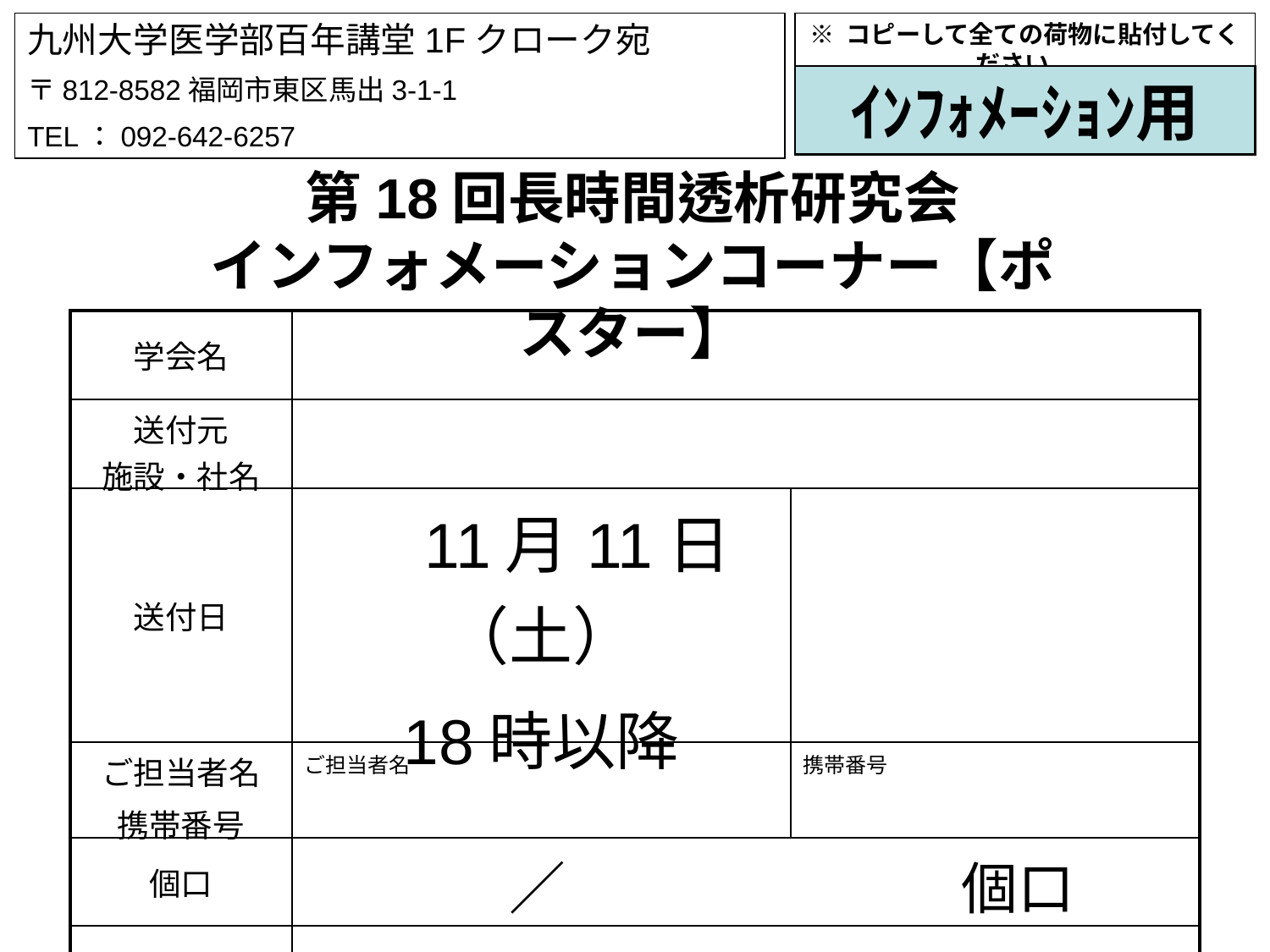

九州大学医学部百年講堂1Fクローク宛
〒812-8582福岡市東区馬出3-1-1
TEL：092-642-6257
※ コピーして全ての荷物に貼付してください。
ｲﾝﾌｫﾒｰｼｮﾝ用
第18回長時間透析研究会
インフォメーションコーナー【ポスター】
| 学会名 |  |  |
| --- | --- | --- |
| 送付元 施設・社名 |  |  |
| 送付日 | 11月11日（土） 18時以降 |  |
| ご担当者名 携帯番号 | ご担当者名 | 携帯番号 |
| 個口 | ／　　　　　　　個口 |  |
| 内容物 |  |  |